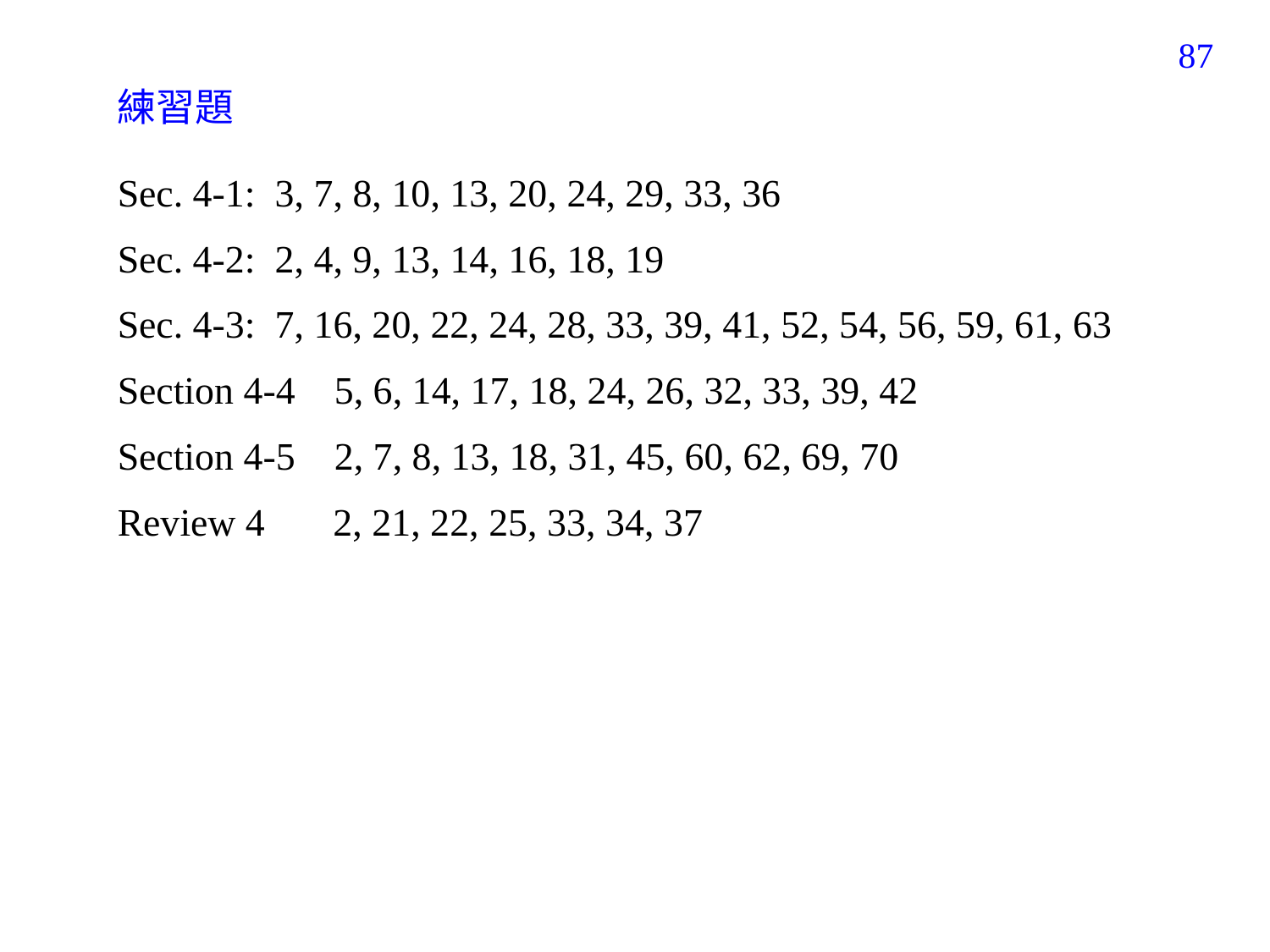

87
練習題
Sec. 4-1:  3, 7, 8, 10, 13, 20, 24, 29, 33, 36
Sec. 4-2:  2, 4, 9, 13, 14, 16, 18, 19
Sec. 4-3:  7, 16, 20, 22, 24, 28, 33, 39, 41, 52, 54, 56, 59, 61, 63
Section 4-4    5, 6, 14, 17, 18, 24, 26, 32, 33, 39, 42
Section 4-5    2, 7, 8, 13, 18, 31, 45, 60, 62, 69, 70
Review 4       2, 21, 22, 25, 33, 34, 37